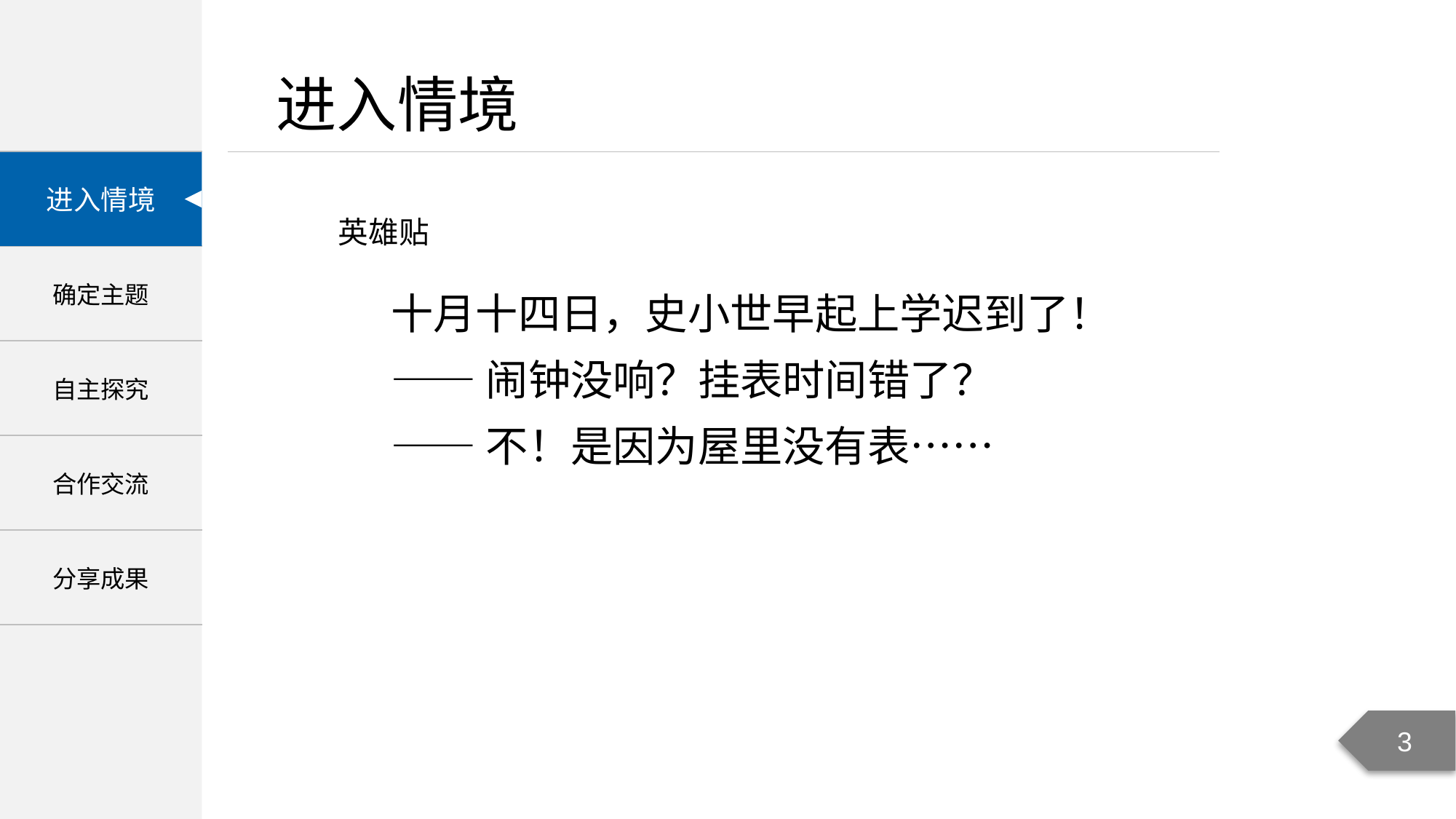

英雄贴
十月十四日，史小世早起上学迟到了！
——闹钟没响？挂表时间错了？
——不！是因为屋里没有表……